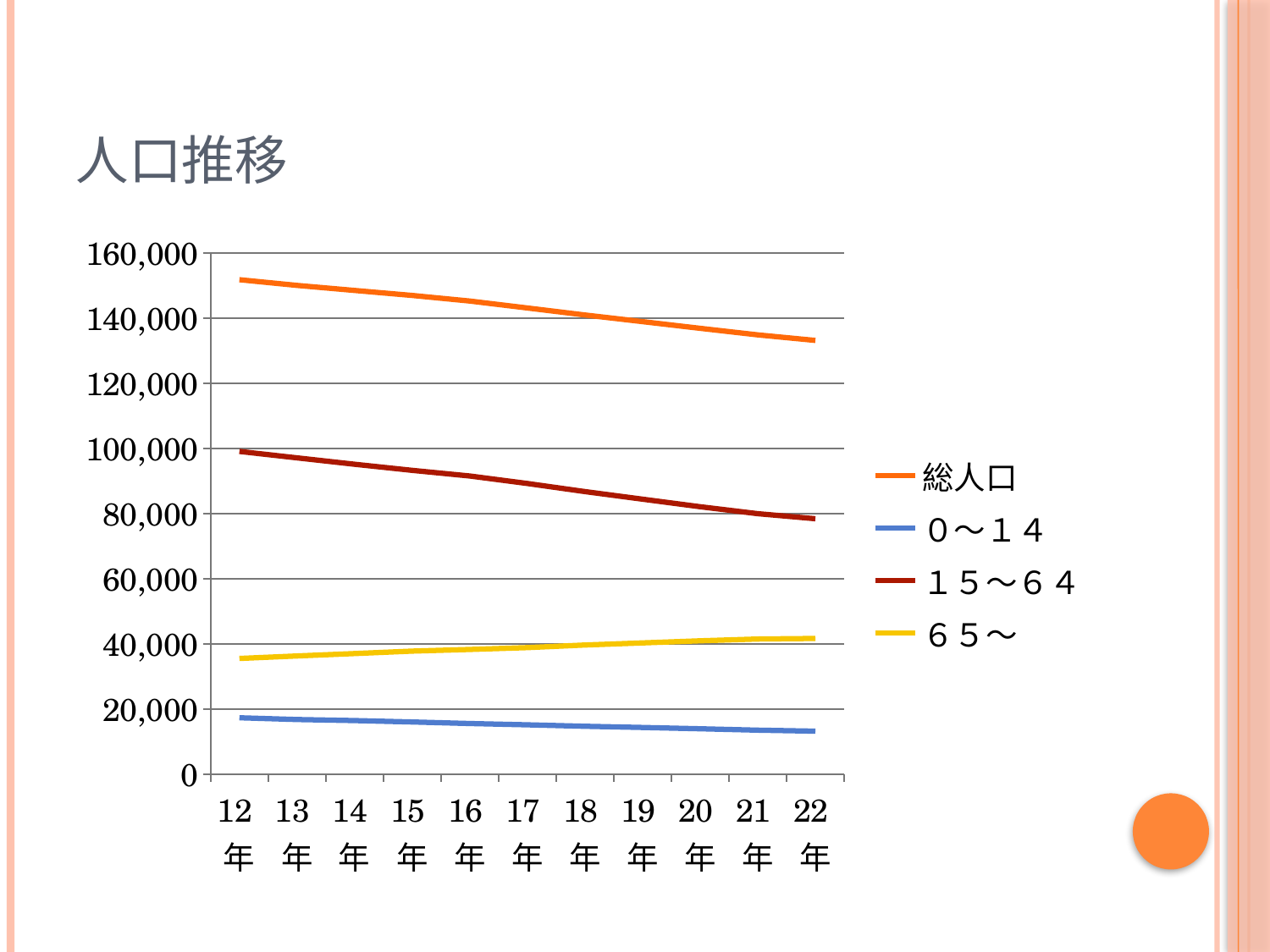

# 人口推移

### Chart

| Category | 総人口 | ０～１４ | １５～６４ | ６５～ |
|---|---|---|---|---|
| 12年 | 151715.0 | 17253.0 | 99010.0 | 35452.0 |
| 13年 | 149964.0 | 16710.0 | 97039.0 | 36215.0 |
| 14年 | 148410.0 | 16388.0 | 95065.0 | 36957.0 |
| 15年 | 146874.0 | 15964.0 | 93196.0 | 37714.0 |
| 16年 | 145160.0 | 15487.0 | 91460.0 | 38213.0 |
| 17年 | 143031.0 | 15077.0 | 89168.0 | 38786.0 |
| 18年 | 140885.0 | 14634.0 | 86676.0 | 39575.0 |
| 19年 | 138845.0 | 14279.0 | 84347.0 | 40219.0 |
| 20年 | 136780.0 | 13879.0 | 82029.0 | 40872.0 |
| 21年 | 134770.0 | 13444.0 | 79902.0 | 41424.0 |
| 22年 | 133073.0 | 13136.0 | 78349.0 | 41588.0 |